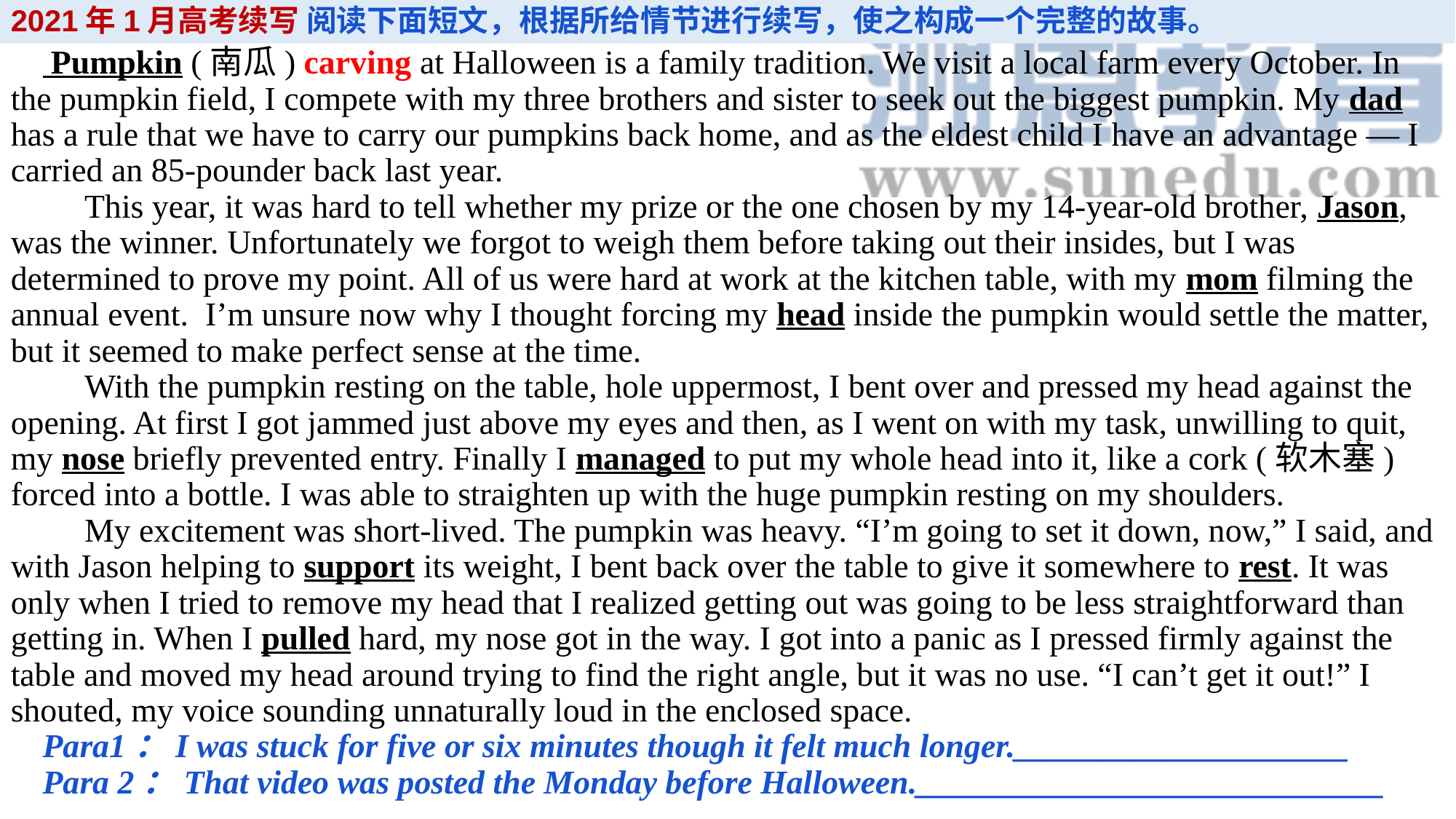

2021年1月高考续写 阅读下面短文，根据所给情节进行续写，使之构成一个完整的故事。
 Pumpkin (南瓜) carving at Halloween is a family tradition. We visit a local farm every October. In the pumpkin field, I compete with my three brothers and sister to seek out the biggest pumpkin. My dad has a rule that we have to carry our pumpkins back home, and as the eldest child I have an advantage — I carried an 85-pounder back last year.
     This year, it was hard to tell whether my prize or the one chosen by my 14-year-old brother, Jason, was the winner. Unfortunately we forgot to weigh them before taking out their insides, but I was determined to prove my point. All of us were hard at work at the kitchen table, with my mom filming the annual event.  I’m unsure now why I thought forcing my head inside the pumpkin would settle the matter, but it seemed to make perfect sense at the time.
     With the pumpkin resting on the table, hole uppermost, I bent over and pressed my head against the opening. At first I got jammed just above my eyes and then, as I went on with my task, unwilling to quit, my nose briefly prevented entry. Finally I managed to put my whole head into it, like a cork (软木塞) forced into a bottle. I was able to straighten up with the huge pumpkin resting on my shoulders.
     My excitement was short-lived. The pumpkin was heavy. “I’m going to set it down, now,” I said, and with Jason helping to support its weight, I bent back over the table to give it somewhere to rest. It was only when I tried to remove my head that I realized getting out was going to be less straightforward than getting in. When I pulled hard, my nose got in the way. I got into a panic as I pressed firmly against the table and moved my head around trying to find the right angle, but it was no use. “I can’t get it out!” I shouted, my voice sounding unnaturally loud in the enclosed space.
Para1：I was stuck for five or six minutes though it felt much longer.____________________
Para 2：That video was posted the Monday before Halloween.____________________________